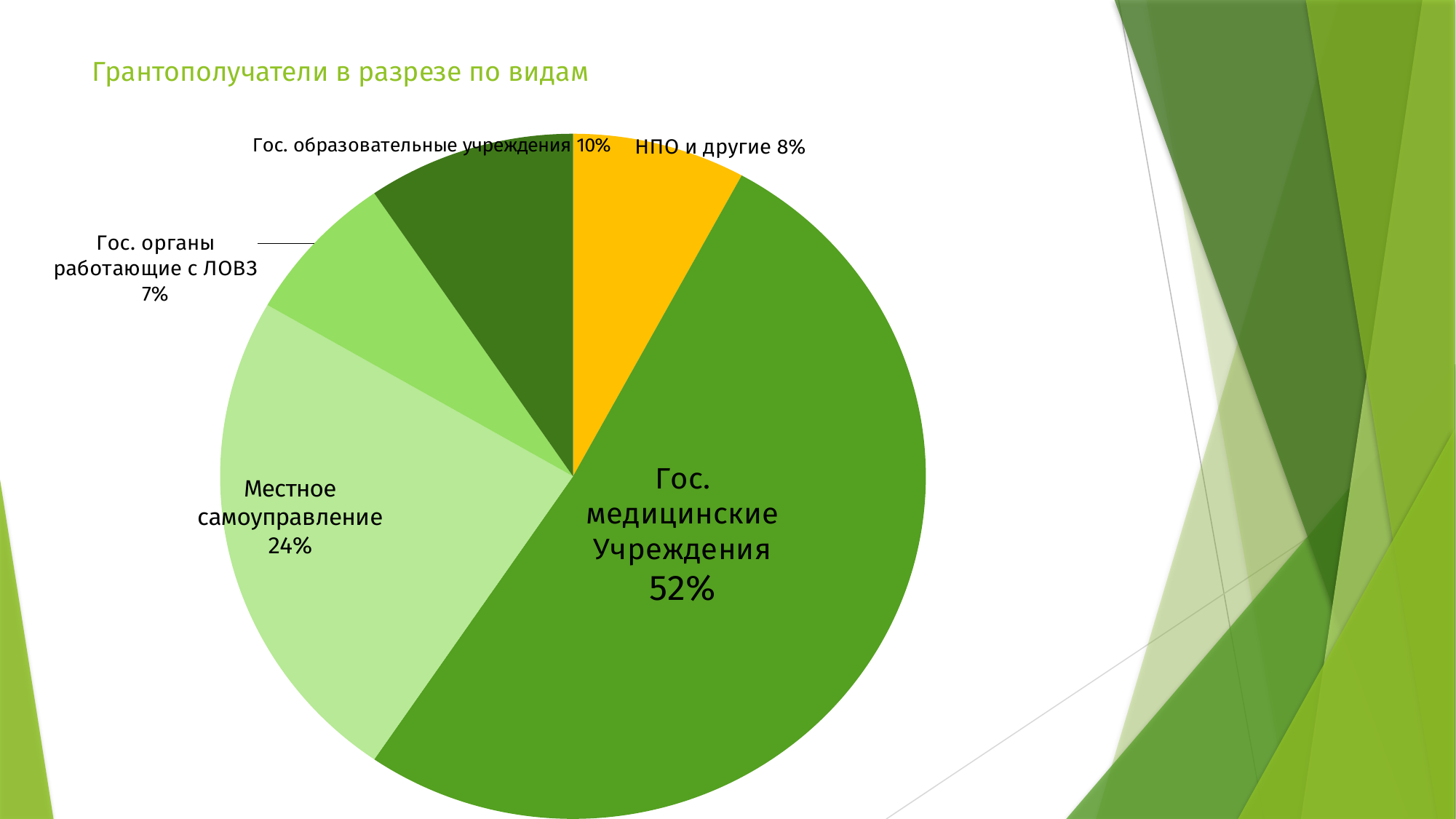

Грантополучатели в разрезе по видам

### Chart

| Category | 合計 |
|---|---|
| НПО и другие | 10.0 |
| Гос. медицинские Учреждения | 65.0 |
| Местное самоуправление | 30.0 |
| Гос. органы работающие с ЛОВЗ  | 9.0 |
| Гос. образовательные учреждения | 12.0 |
# 被供与団体の種類